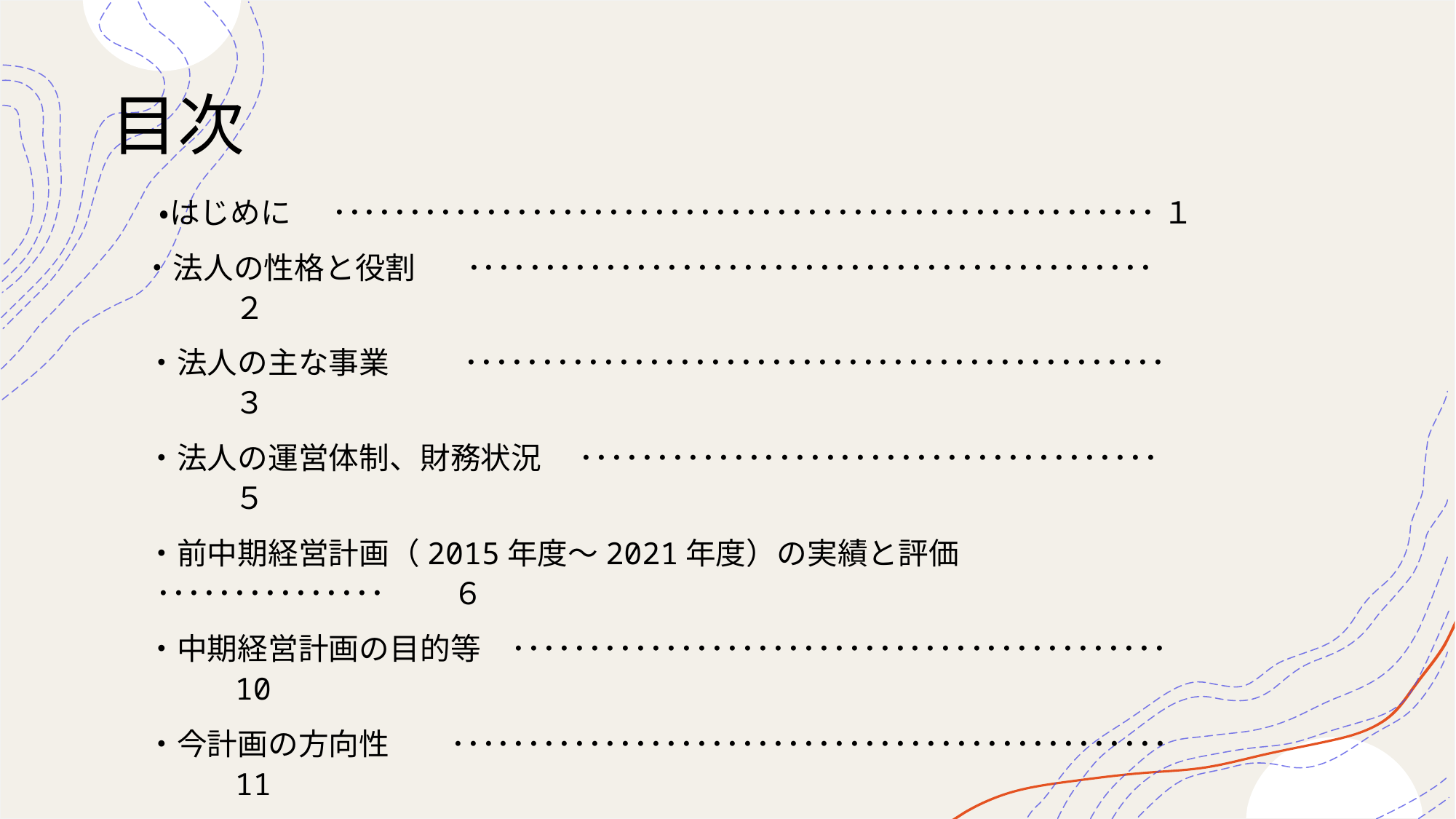

# 目次

 ・はじめに　   ･･････････････････････････････････････････････････････ １
  ・法人の性格と役割　   ･････････････････････････････････････････････	２
  ・法人の主な事業　　  ･･････････････････････････････････････････････	３
  ・法人の運営体制、財務状況　 ･･････････････････････････････････････	５
  ・前中期経営計画（2015年度～2021年度）の実績と評価　･･･････････････	６
  ・中期経営計画の目的等　･･･････････････････････････････････････････	10
  ・今計画の方向性　　･･･････････････････････････････････････････････	11
  ・今計画期間の目標　  ･･････････････････････････････････････････････	12
  ・収支計画　  ･･････････････････････････････････････････････････････	15
  ・進捗管理　  ･･････････････････････････････････････････････････････	16